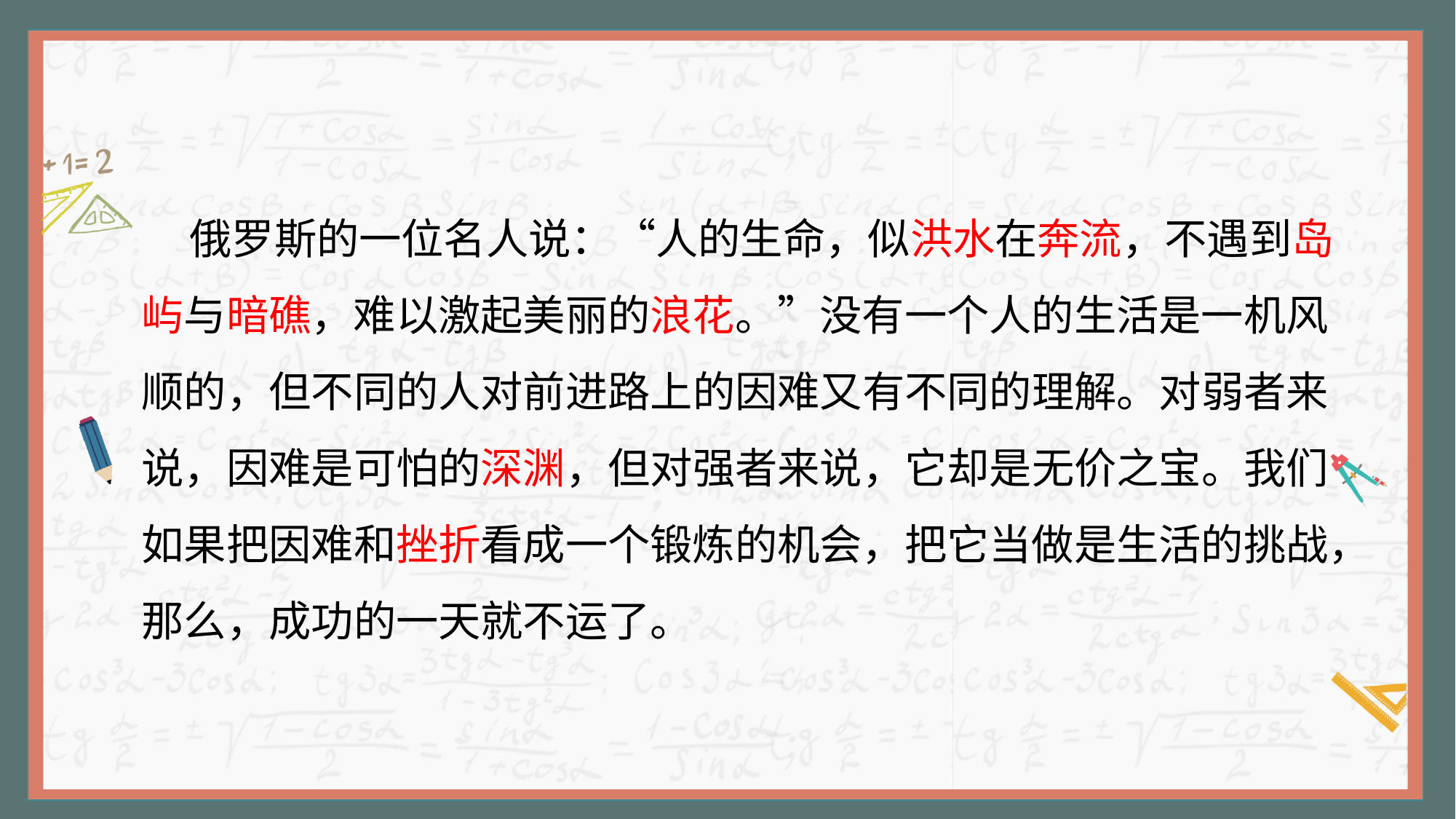

俄罗斯的一位名人说：“人的生命，似洪水在奔流，不遇到岛屿与暗礁，难以激起美丽的浪花。”没有一个人的生活是一机风顺的，但不同的人对前进路上的因难又有不同的理解。对弱者来说，因难是可怕的深渊，但对强者来说，它却是无价之宝。我们如果把因难和挫折看成一个锻炼的机会，把它当做是生活的挑战，那么，成功的一天就不运了。